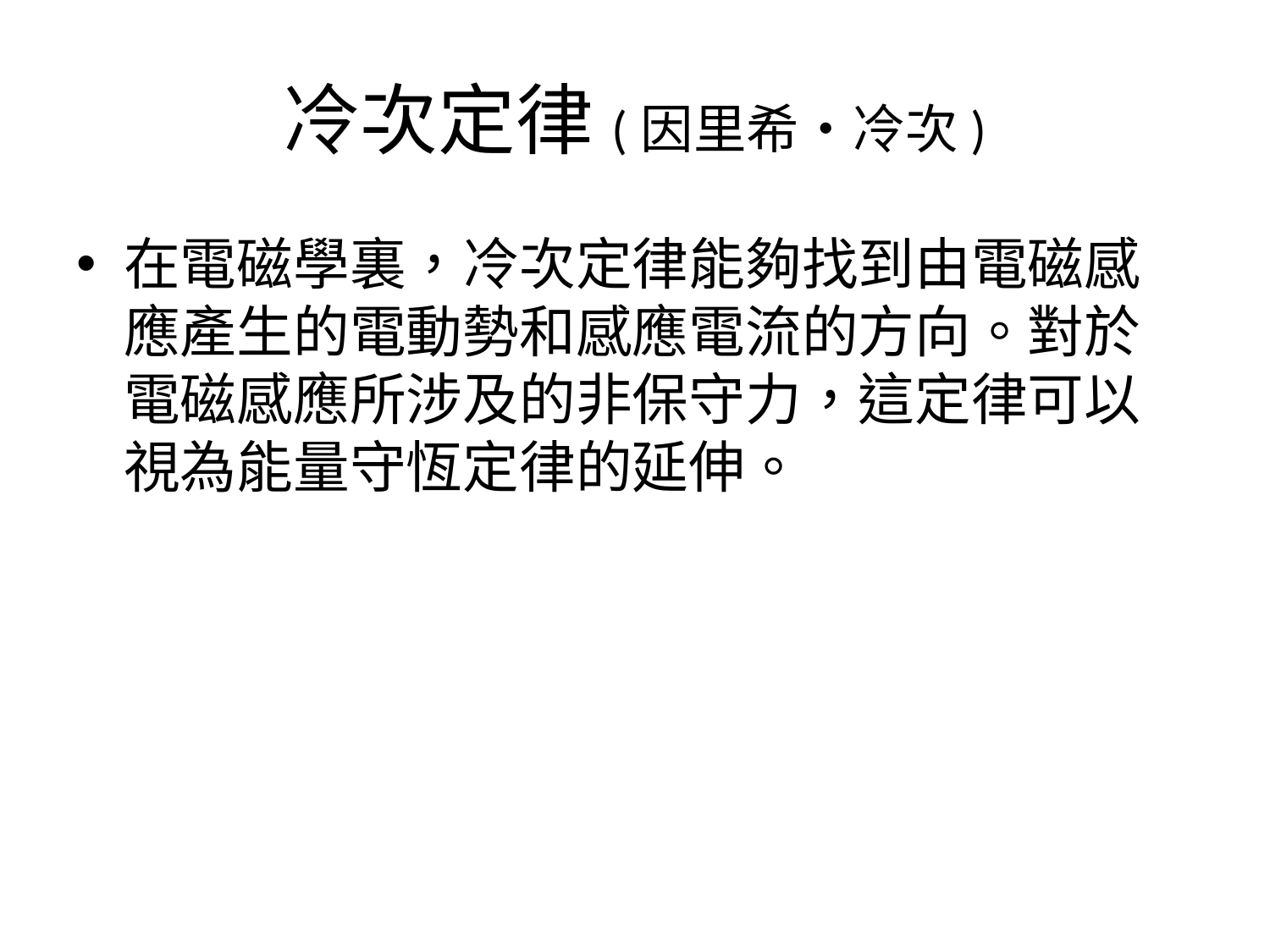

# 冷次定律(因里希•冷次)
在電磁學裏，冷次定律能夠找到由電磁感應產生的電動勢和感應電流的方向。對於電磁感應所涉及的非保守力，這定律可以視為能量守恆定律的延伸。